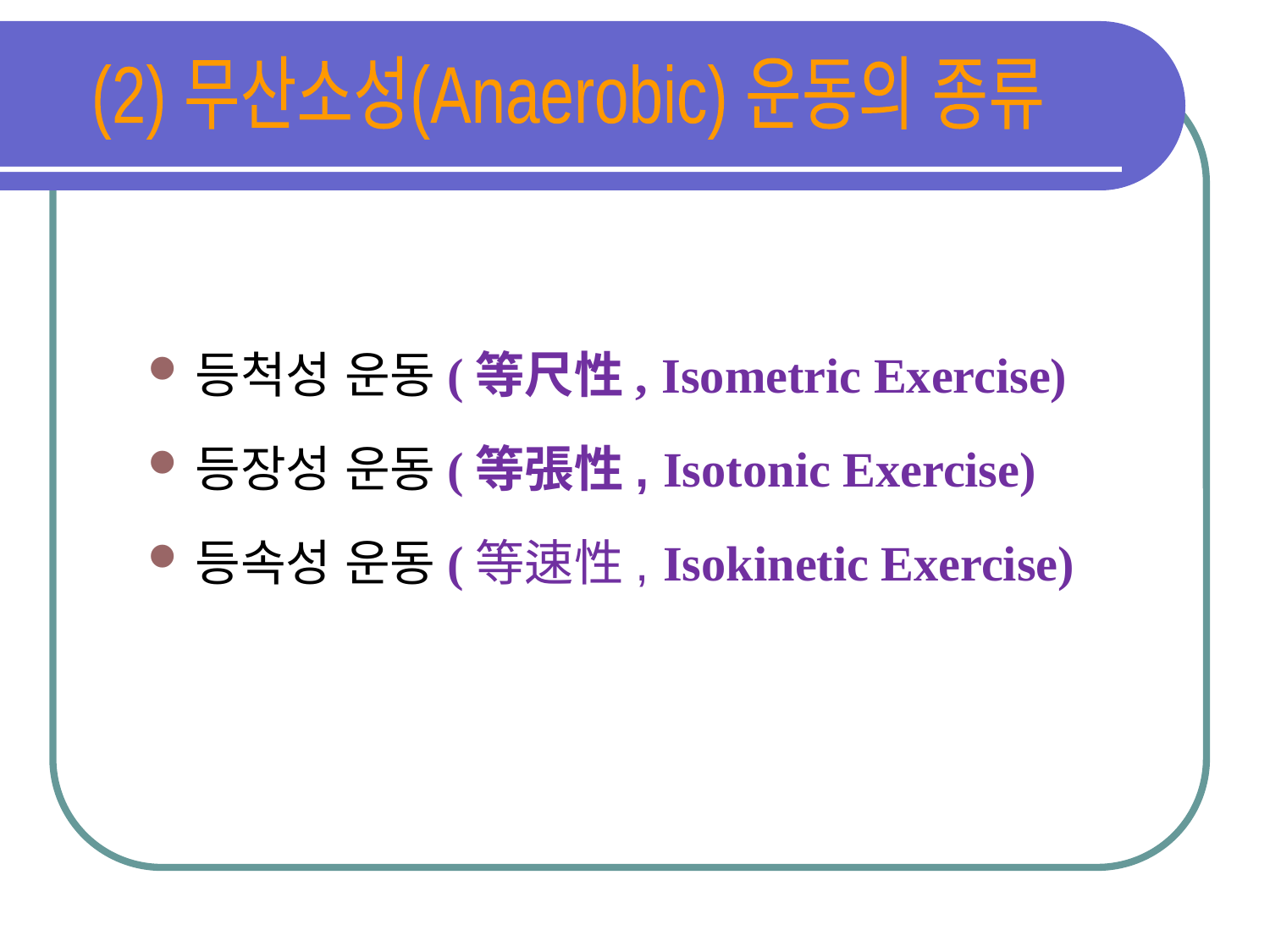

(2) 무산소성(Anaerobic) 운동의 종류
등척성 운동(等尺性, Isometric Exercise)

등장성 운동(等張性, Isotonic Exercise)

등속성 운동(等速性, Isokinetic Exercise)